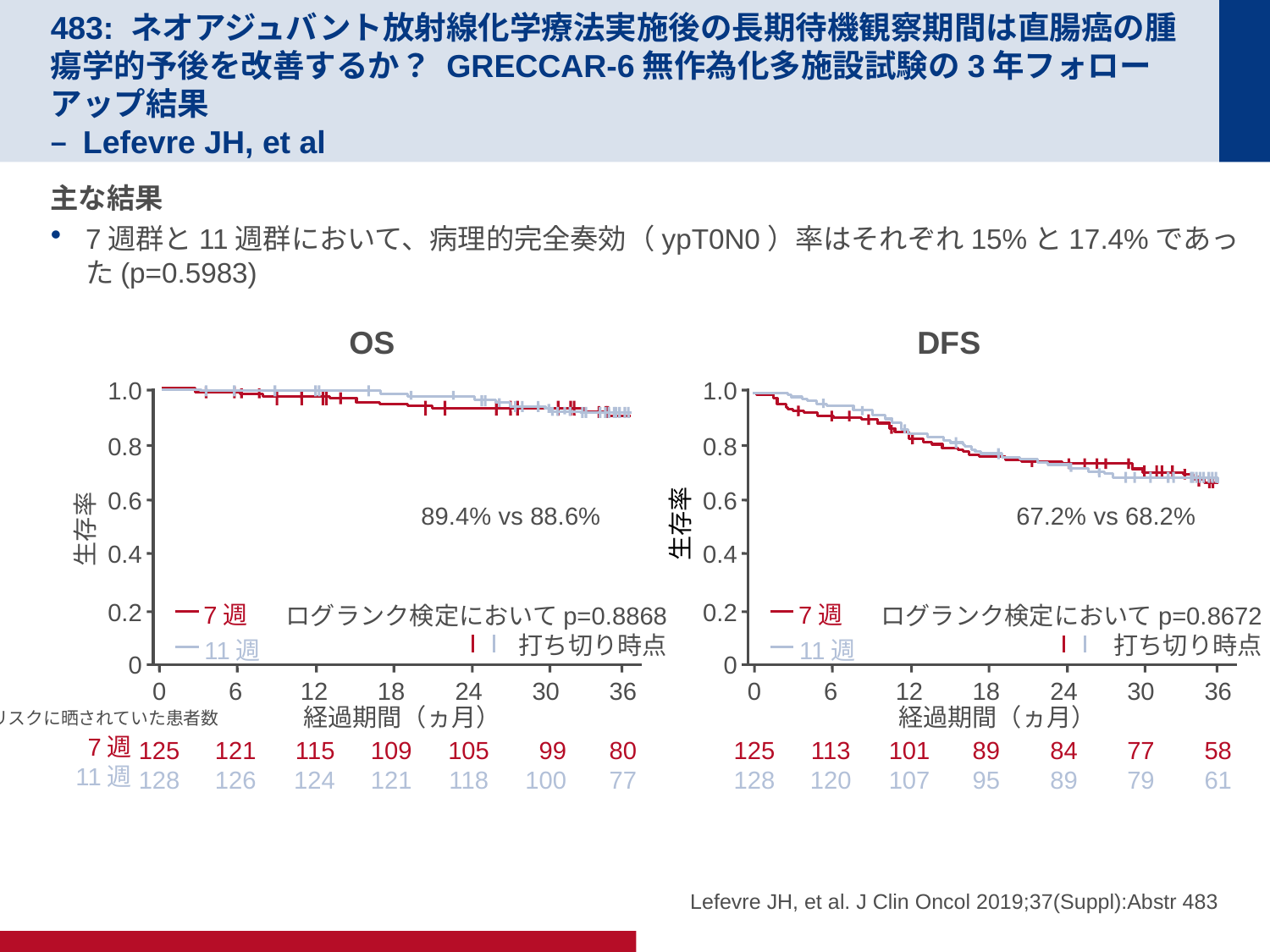

# 483: ネオアジュバント放射線化学療法実施後の長期待機観察期間は直腸癌の腫瘍学的予後を改善するか？ GRECCAR-6無作為化多施設試験の3年フォローアップ結果 – Lefevre JH, et al
主な結果
7週群と11週群において、病理的完全奏効（ypT0N0）率はそれぞれ15%と17.4%であった(p=0.5983)
OS
DFS
1.0

0.8

0.6
生存率

0.4

0.2

0

経過期間（ヵ月）

89.4% vs 88.6%
7週
ログランク検定においてp=0.8868
打ち切り時点
11週
0

125
128
6

121
126
12

115
124
18

109
121
24

105
118
30

99
100
36

80
77

7週
11週
1.0

0.8

0.6
生存率

0.4

0.2

0

経過期間（ヵ月）

67.2% vs 68.2%
7週
ログランク検定においてp=0.8672
打ち切り時点
11週
36

58
61
0

125
128
6

113
120
12

101
107
18

89
95
24

84
89
30

77
79
リスクに晒されていた患者数
Lefevre JH, et al. J Clin Oncol 2019;37(Suppl):Abstr 483